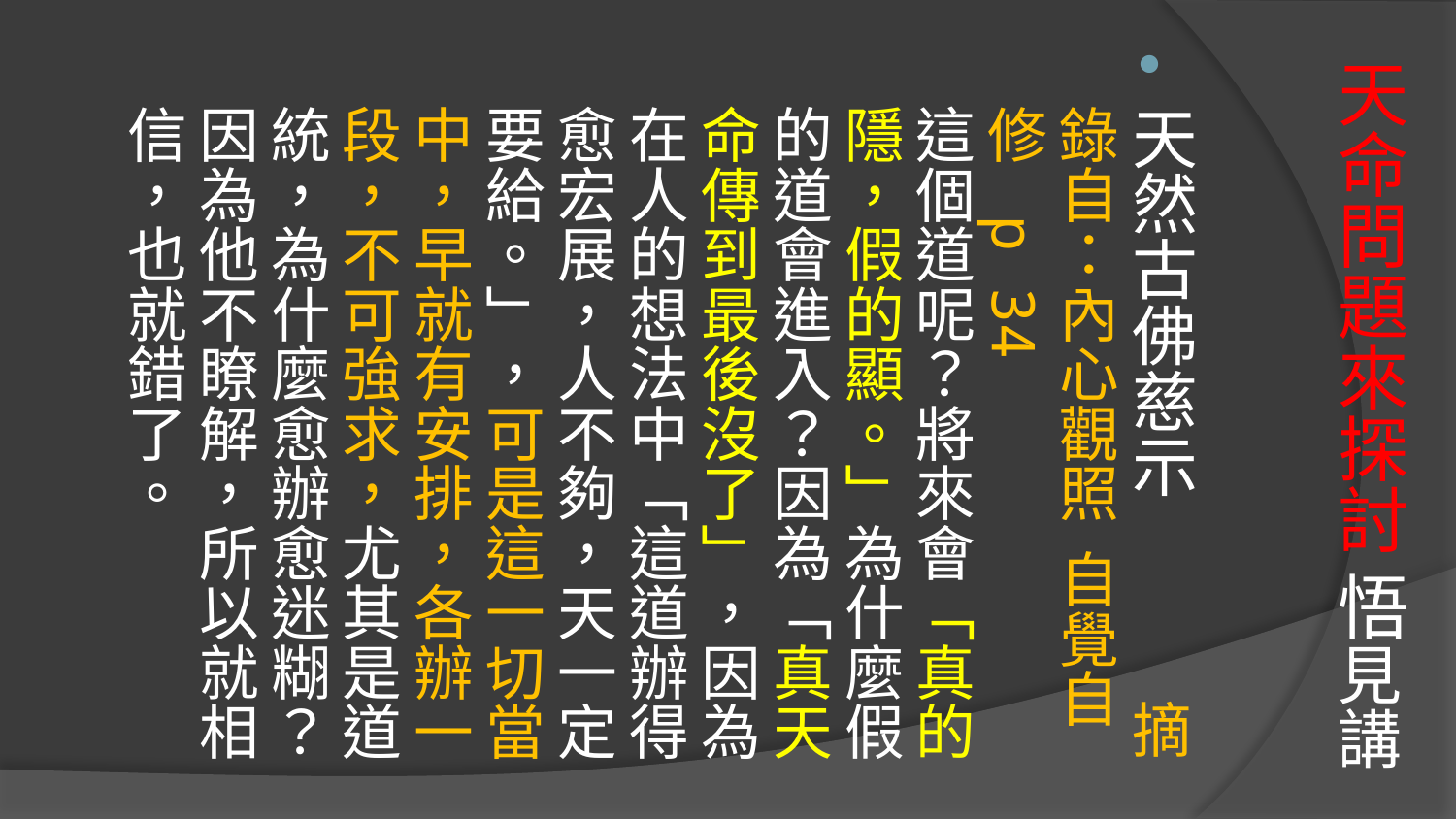

天然古佛慈示               摘錄自：內心觀照  自覺自修   p 34
這個道呢？將來會「真的隱，假的顯。」為什麼假的道會進入？因為「真天命傳到最後沒了」，因為在人的想法中「這道辦得愈宏展，人不夠，天一定要給。」，可是這一切當中，早就有安排，各辦一段，不可強求，尤其是道統，為什麼愈辦愈迷糊？因為他不瞭解，所以就相信，也就錯了。

# 天命問題來探討 悟見講